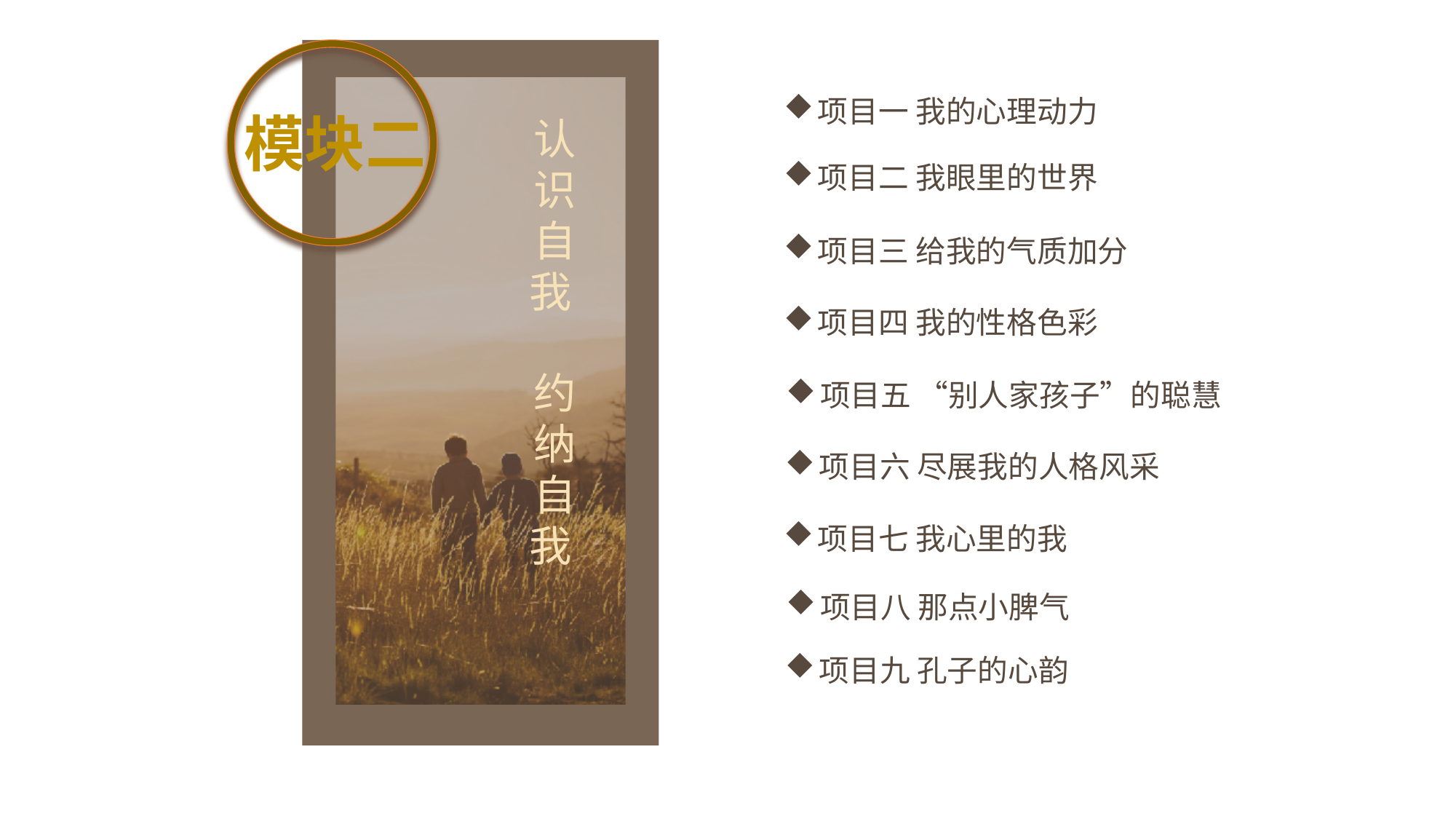

项目一 我的心理动力
项目二 我眼里的世界
项目三 给我的气质加分
项目四 我的性格色彩
项目五 “别人家孩子”的聪慧
项目六 尽展我的人格风采
项目七 我心里的我
项目八 那点小脾气
项目九 孔子的心韵
模块二
认识自我

约纳自我